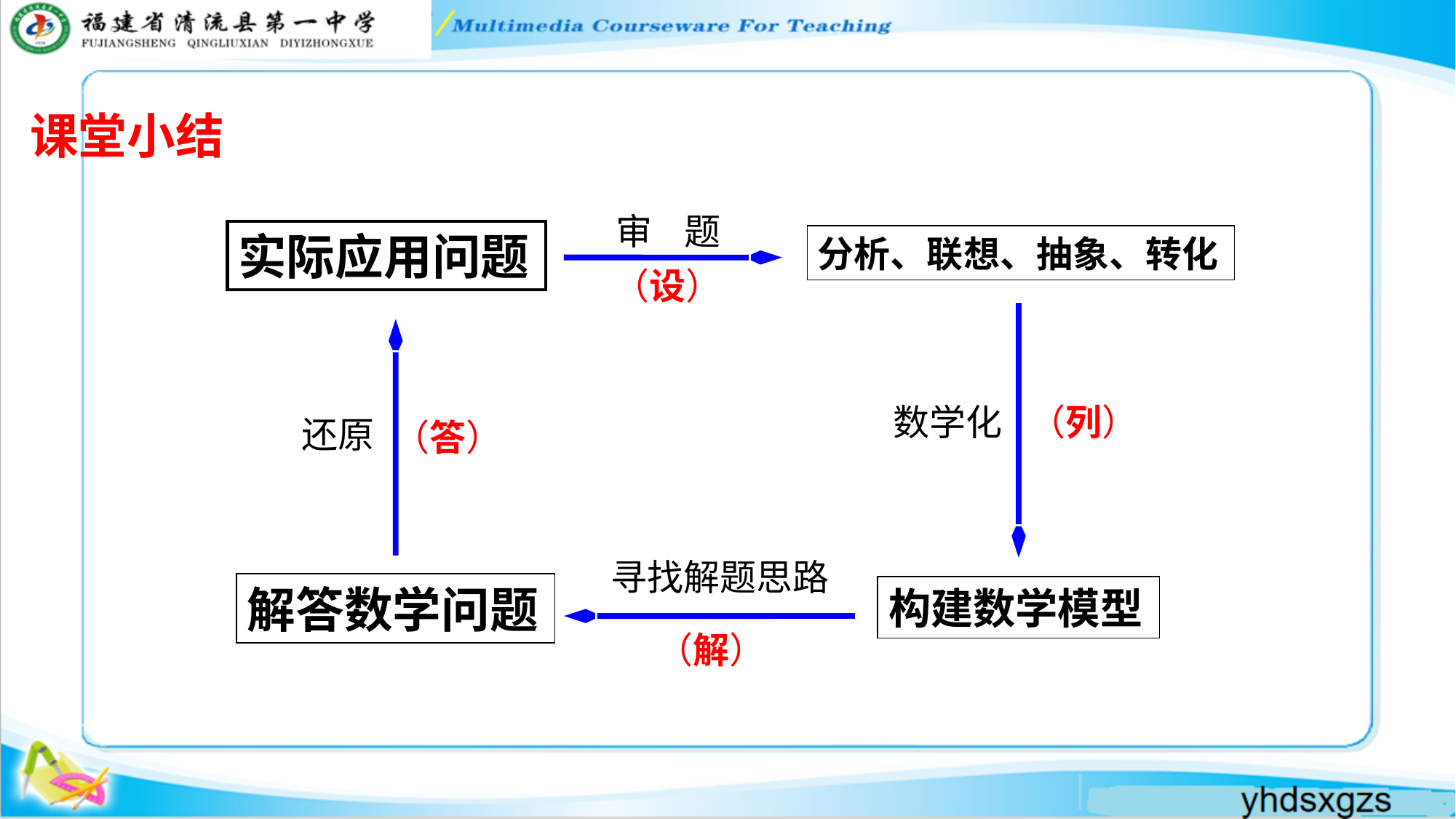

课堂小结
审    题
实际应用问题
分析、联想、抽象、转化

（设）

数学化
（列）
还原
（答）
寻找解题思路
解答数学问题
构建数学模型

（解）